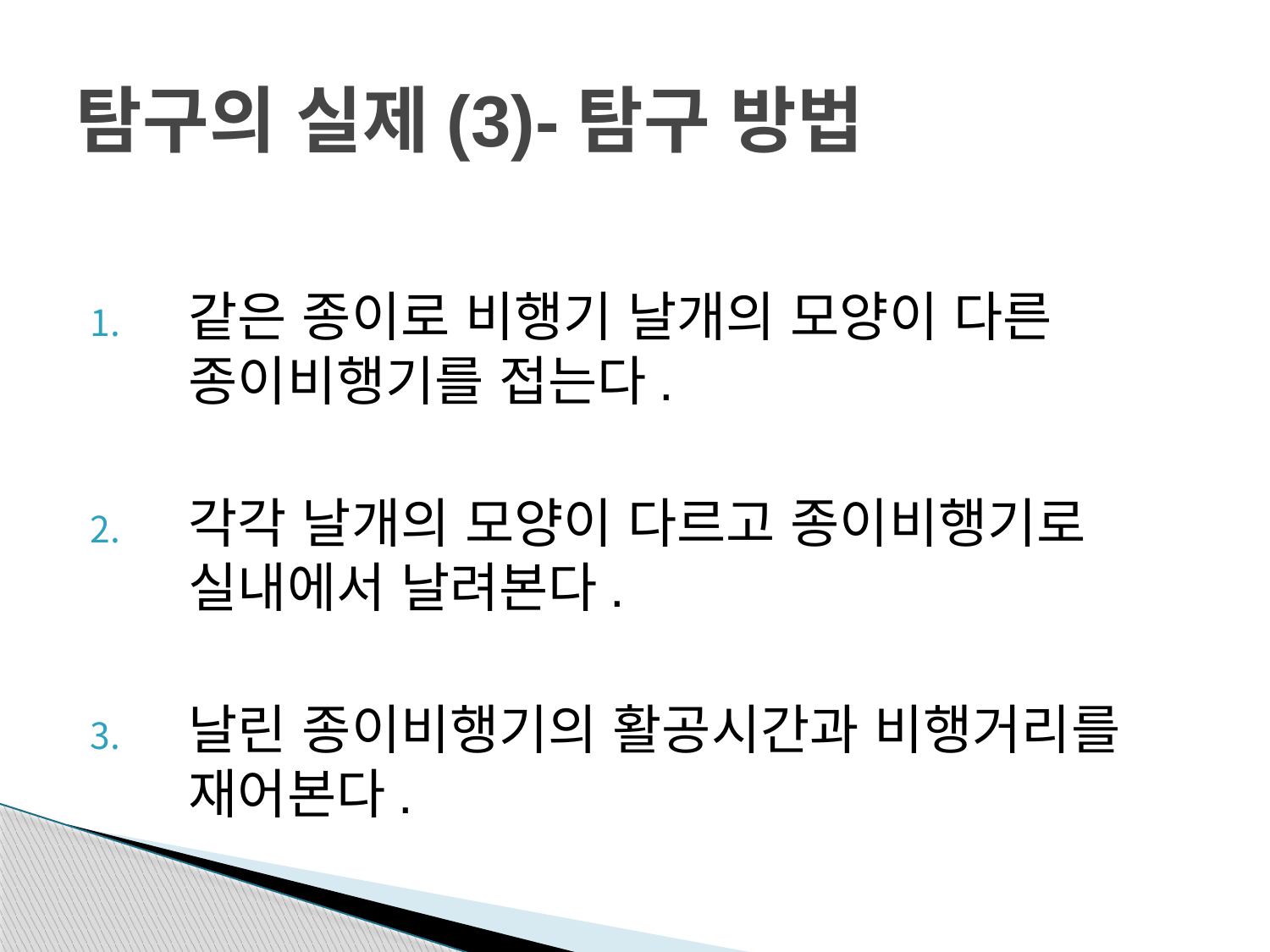

# 탐구의 실제(3)-탐구 방법

같은 종이로 비행기 날개의 모양이 다른 종이비행기를 접는다.

각각 날개의 모양이 다르고 종이비행기로 실내에서 날려본다.

날린 종이비행기의 활공시간과 비행거리를 재어본다.